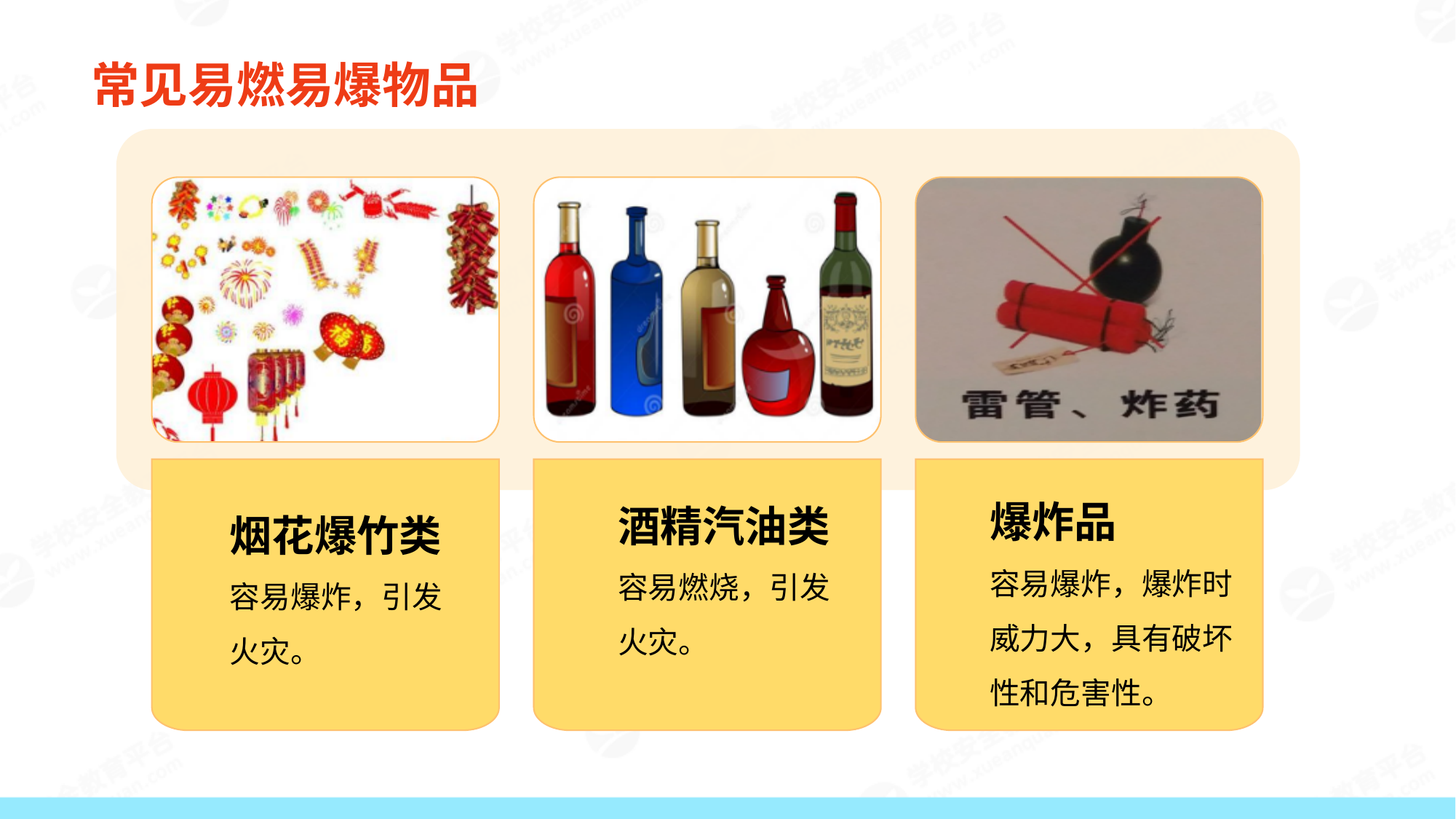

常见易燃易爆物品

酒精汽油类
容易燃烧，引发火灾。
烟花爆竹类
容易爆炸，引发火灾。

爆炸品
容易爆炸，爆炸时威力大，具有破坏性和危害性。